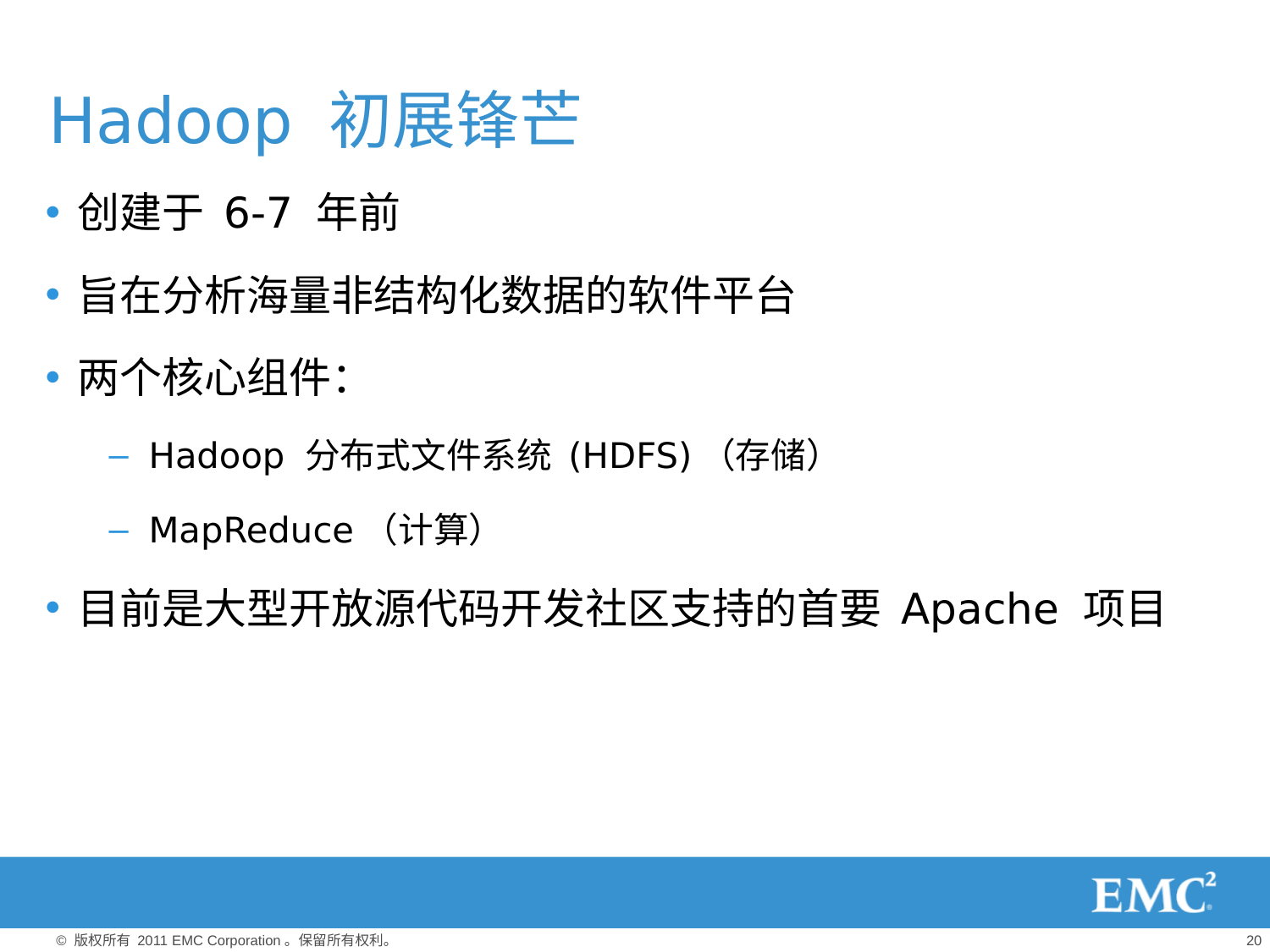

Hadoop 初展锋芒
创建于 6-7 年前
旨在分析海量非结构化数据的软件平台
两个核心组件：
Hadoop 分布式文件系统 (HDFS)（存储）
MapReduce（计算）
目前是大型开放源代码开发社区支持的首要 Apache 项目